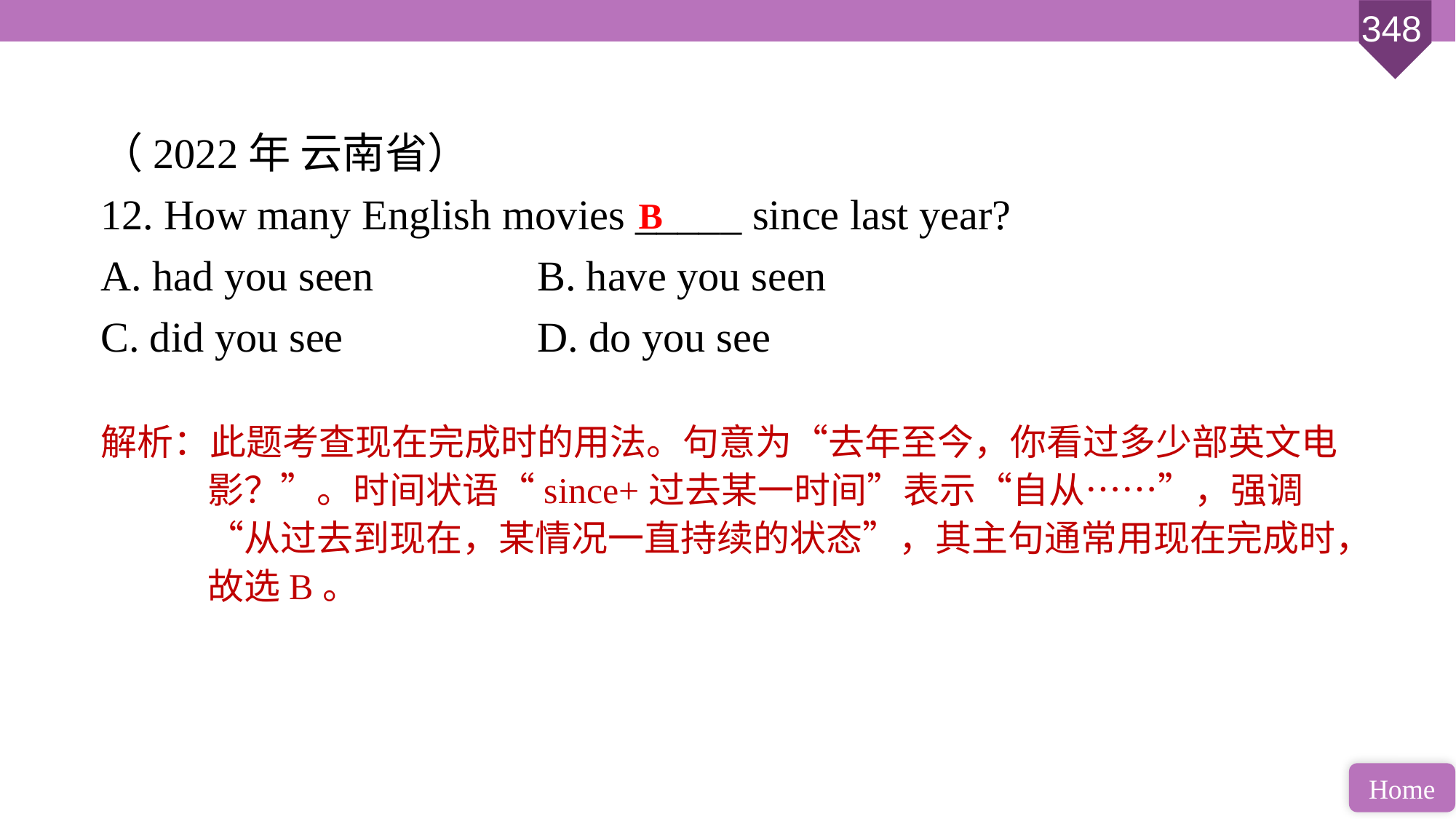

（2022年 云南省）
12. How many English movies _____ since last year?
A. had you seen 		B. have you seen
C. did you see 		D. do you see
B
解析：此题考查现在完成时的用法。句意为“去年至今，你看过多少部英文电影？”。时间状语“since+过去某一时间”表示“自从……”，强调“从过去到现在，某情况一直持续的状态”，其主句通常用现在完成时，故选B。